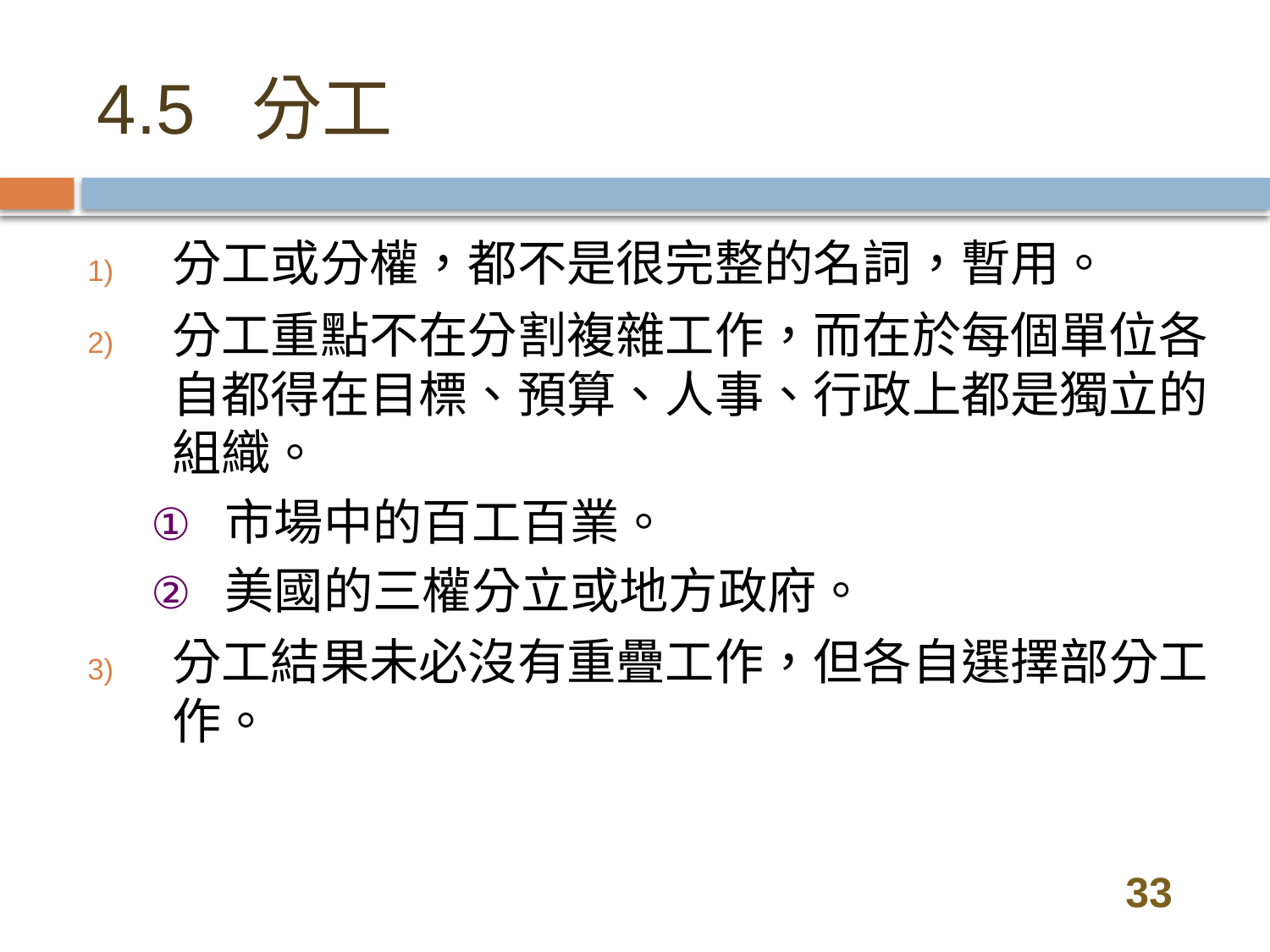

# 4.5  分工
分工或分權，都不是很完整的名詞，暫用。
分工重點不在分割複雜工作，而在於每個單位各自都得在目標、預算、人事、行政上都是獨立的組織。
市場中的百工百業。
美國的三權分立或地方政府。
分工結果未必沒有重疊工作，但各自選擇部分工作。
33